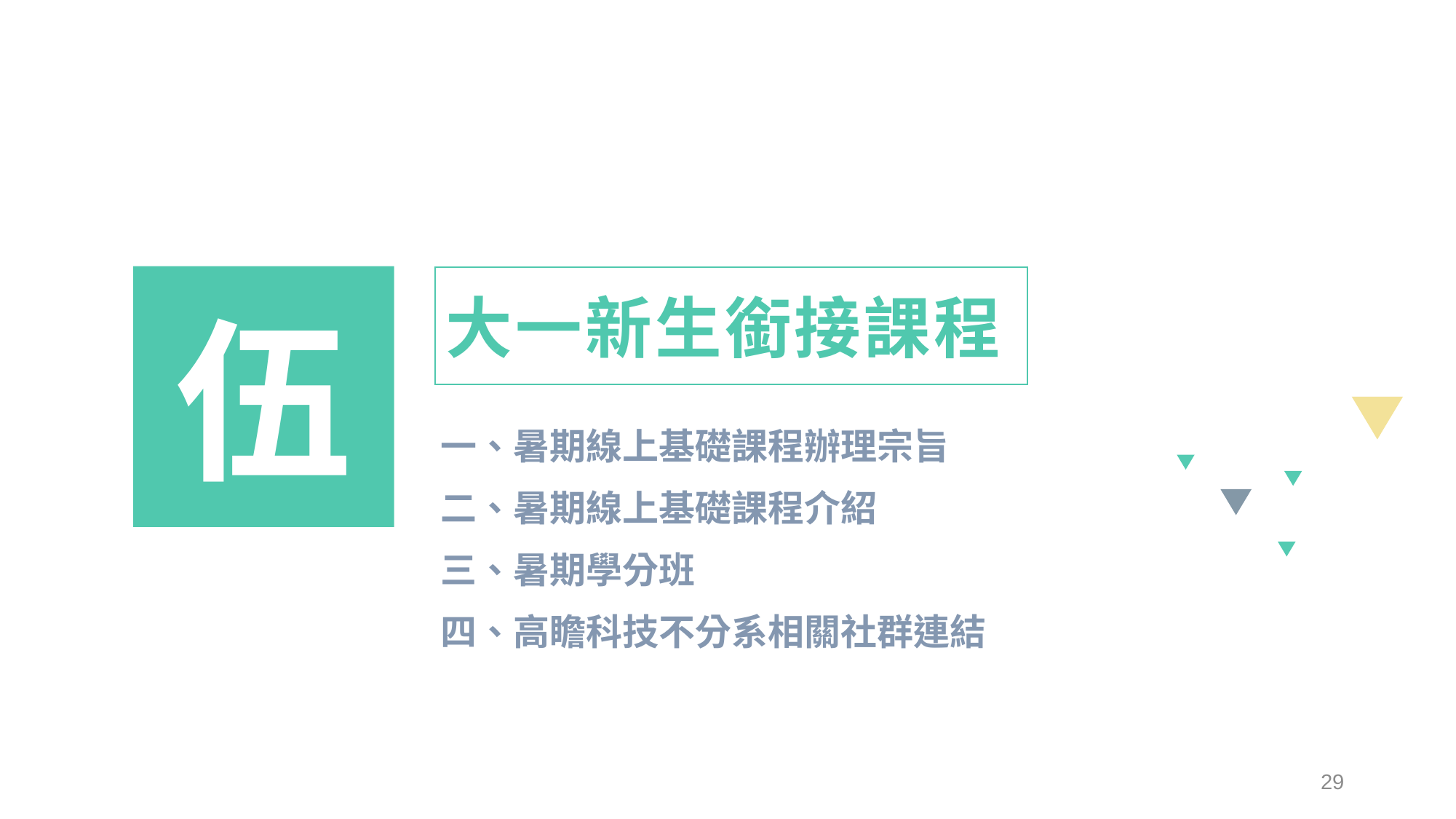

伍
大一新生銜接課程

一、暑期線上基礎課程辦理宗旨
二、暑期線上基礎課程介紹
三、暑期學分班
四、高瞻科技不分系相關社群連結
29